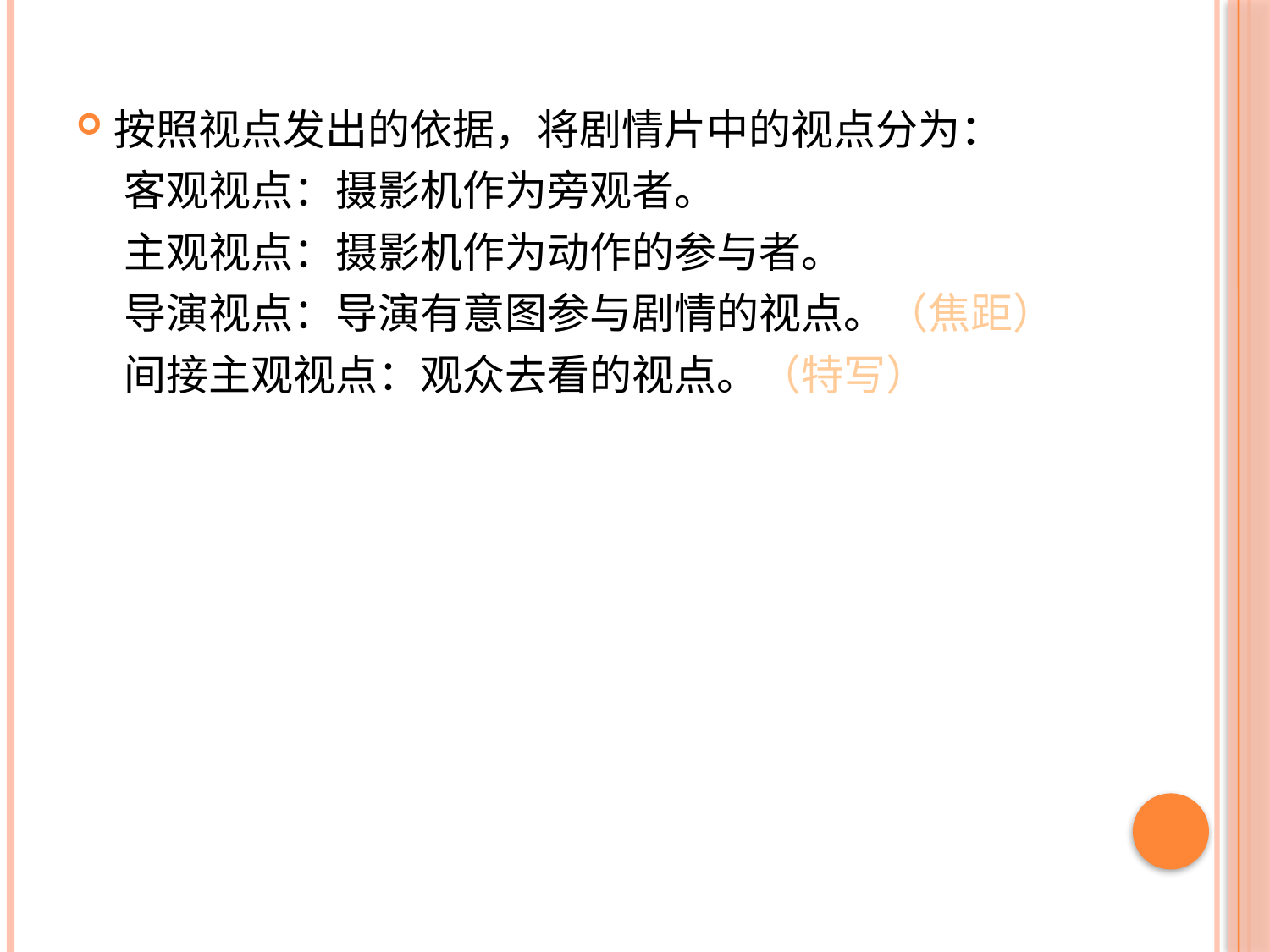

#
按照视点发出的依据，将剧情片中的视点分为：
    客观视点：摄影机作为旁观者。
    主观视点：摄影机作为动作的参与者。
    导演视点：导演有意图参与剧情的视点。（焦距）
    间接主观视点：观众去看的视点。（特写）